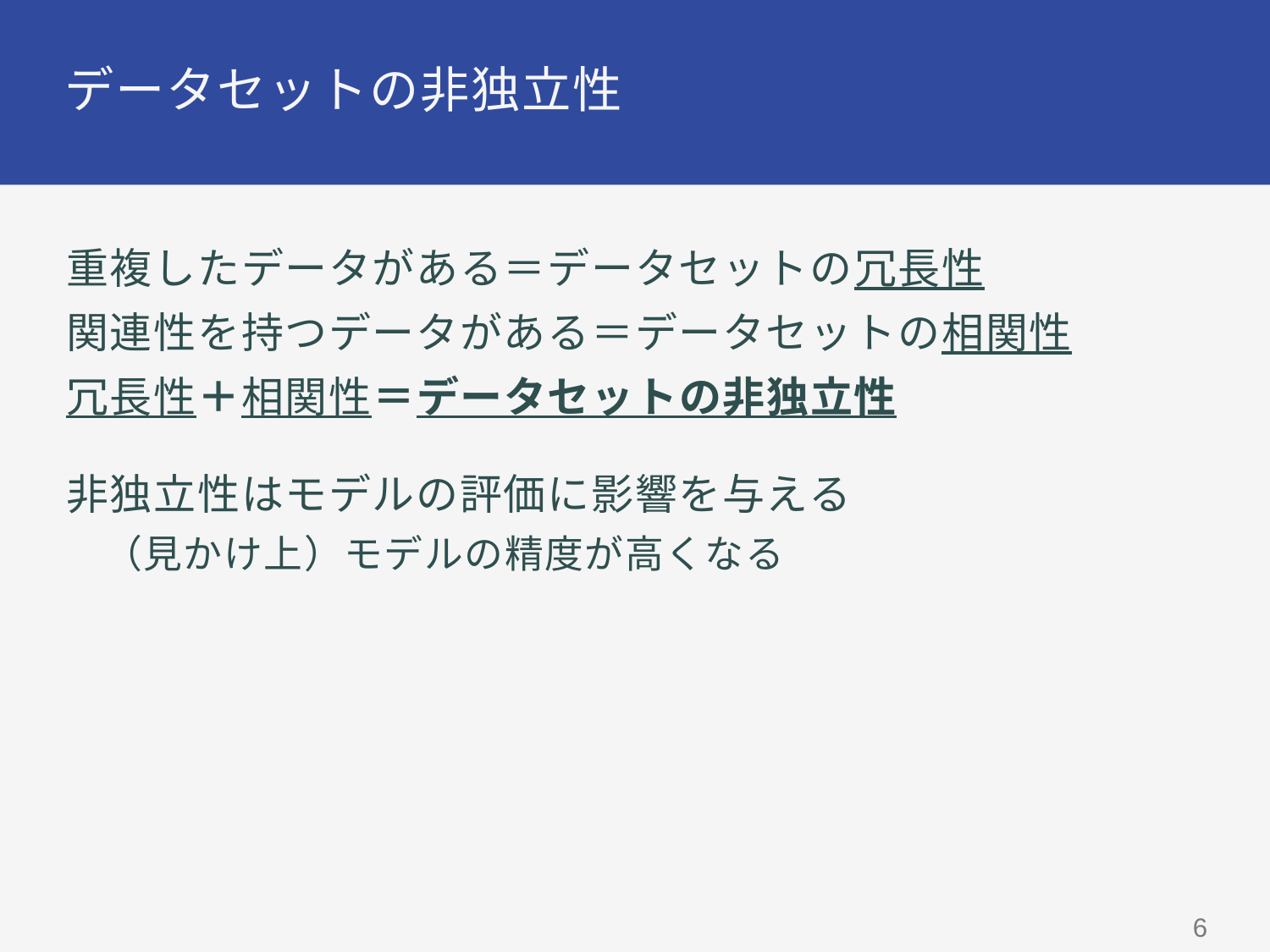

# データセットの非独立性
重複したデータがある＝データセットの冗長性
関連性を持つデータがある＝データセットの相関性
冗長性＋相関性＝データセットの非独立性

非独立性はモデルの評価に影響を与える
（見かけ上）モデルの精度が高くなる

6